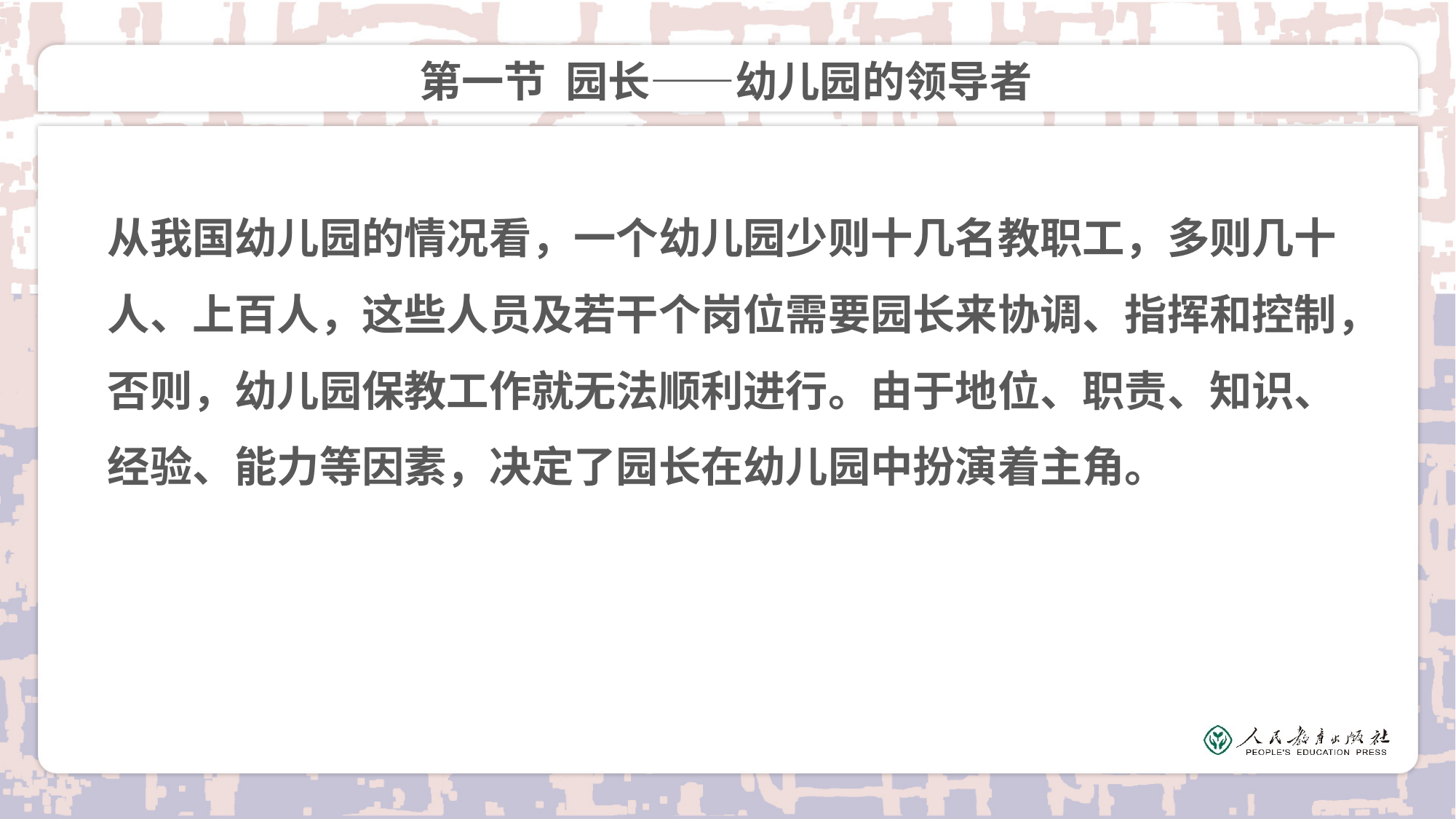

# 第一节  园长——幼儿园的领导者
从我国幼儿园的情况看，一个幼儿园少则十几名教职工，多则几十人、上百人，这些人员及若干个岗位需要园长来协调、指挥和控制，否则，幼儿园保教工作就无法顺利进行。由于地位、职责、知识、经验、能力等因素，决定了园长在幼儿园中扮演着主角。